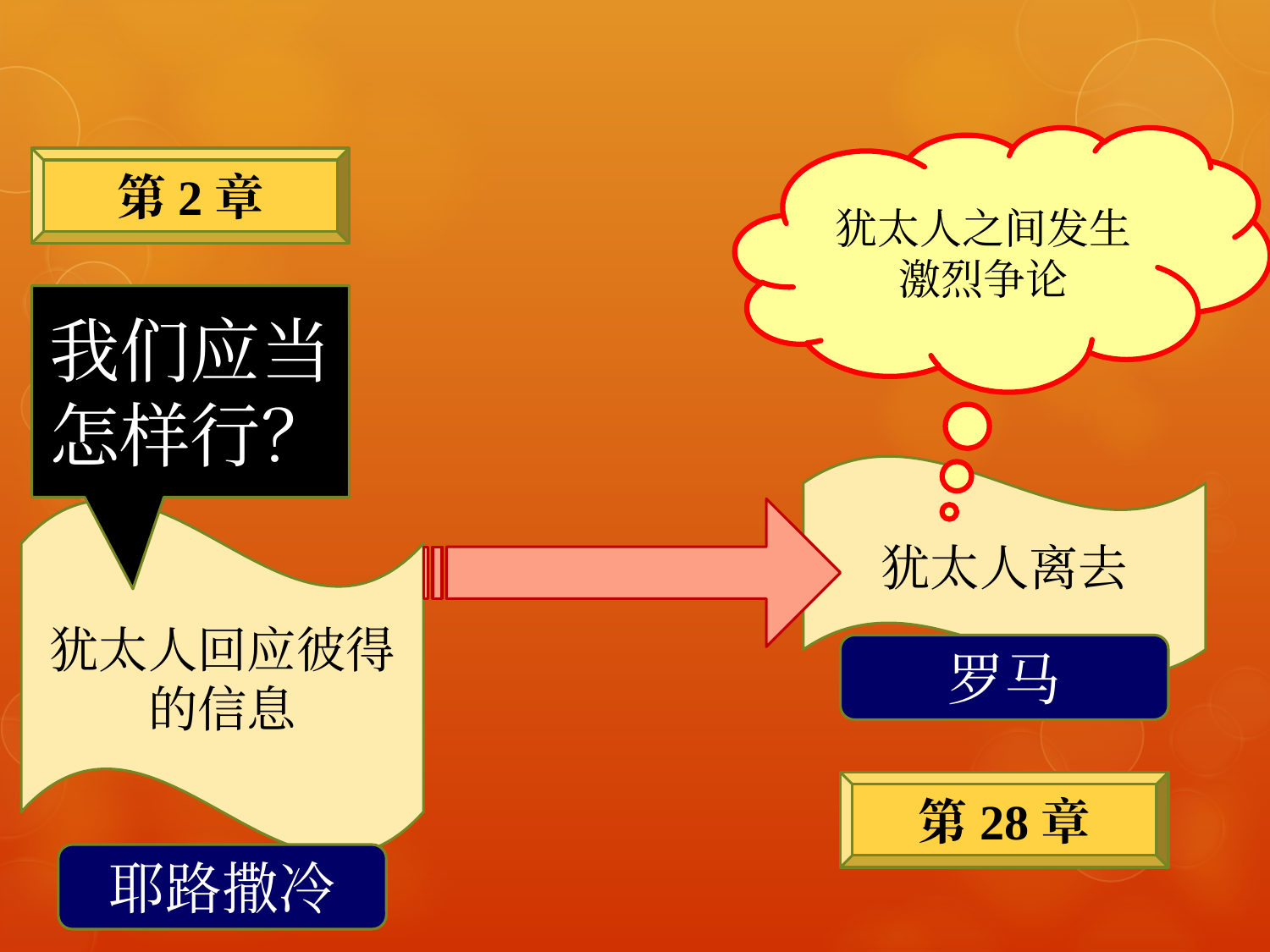

犹太人之间发生激烈争论
第2章
我们应当怎样行？
犹太人离去

犹太人回应彼得的信息
罗马
第28章
耶路撒冷